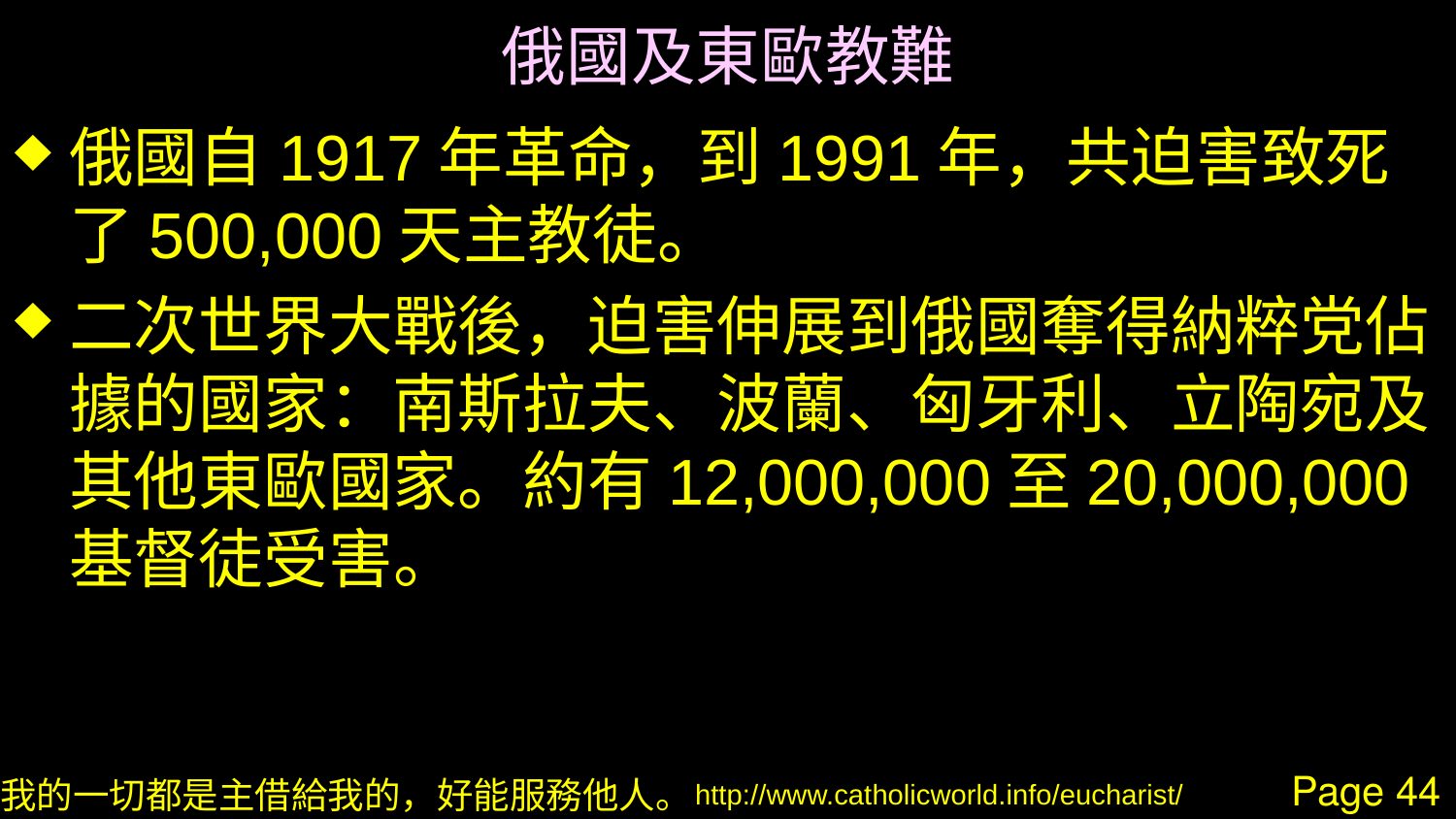

# 俄國及東歐教難
俄國自1917年革命，到1991年，共迫害致死了500,000天主教徒。
二次世界大戰後，迫害伸展到俄國奪得納粹党佔據的國家：南斯拉夫、波蘭、匈牙利、立陶宛及其他東歐國家。約有12,000,000至20,000,000基督徒受害。